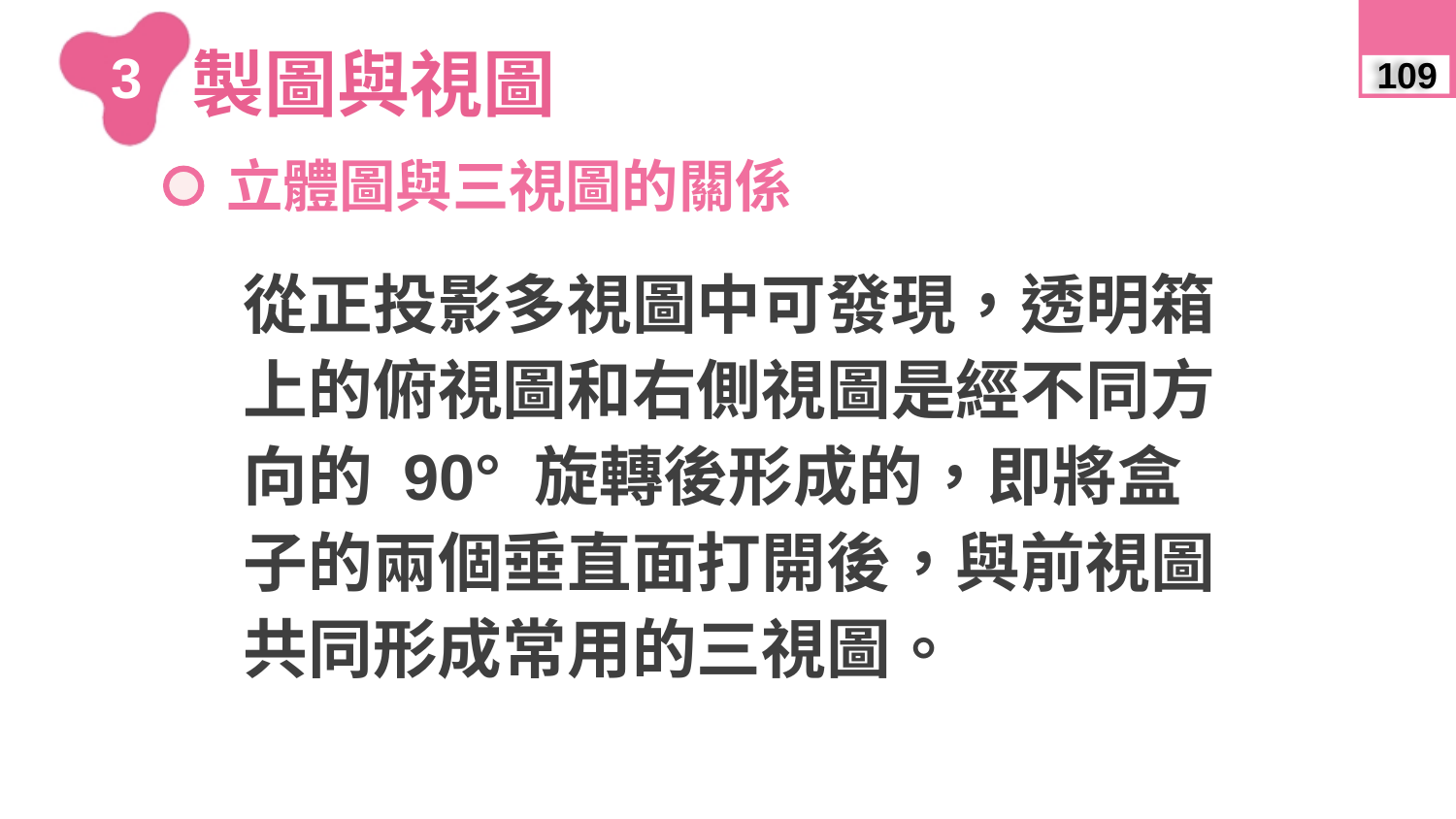

製圖與視圖

3
109
立體圖與三視圖的關係

從正投影多視圖中可發現，透明箱上的俯視圖和右側視圖是經不同方向的 90° 旋轉後形成的，即將盒子的兩個垂直面打開後，與前視圖共同形成常用的三視圖。